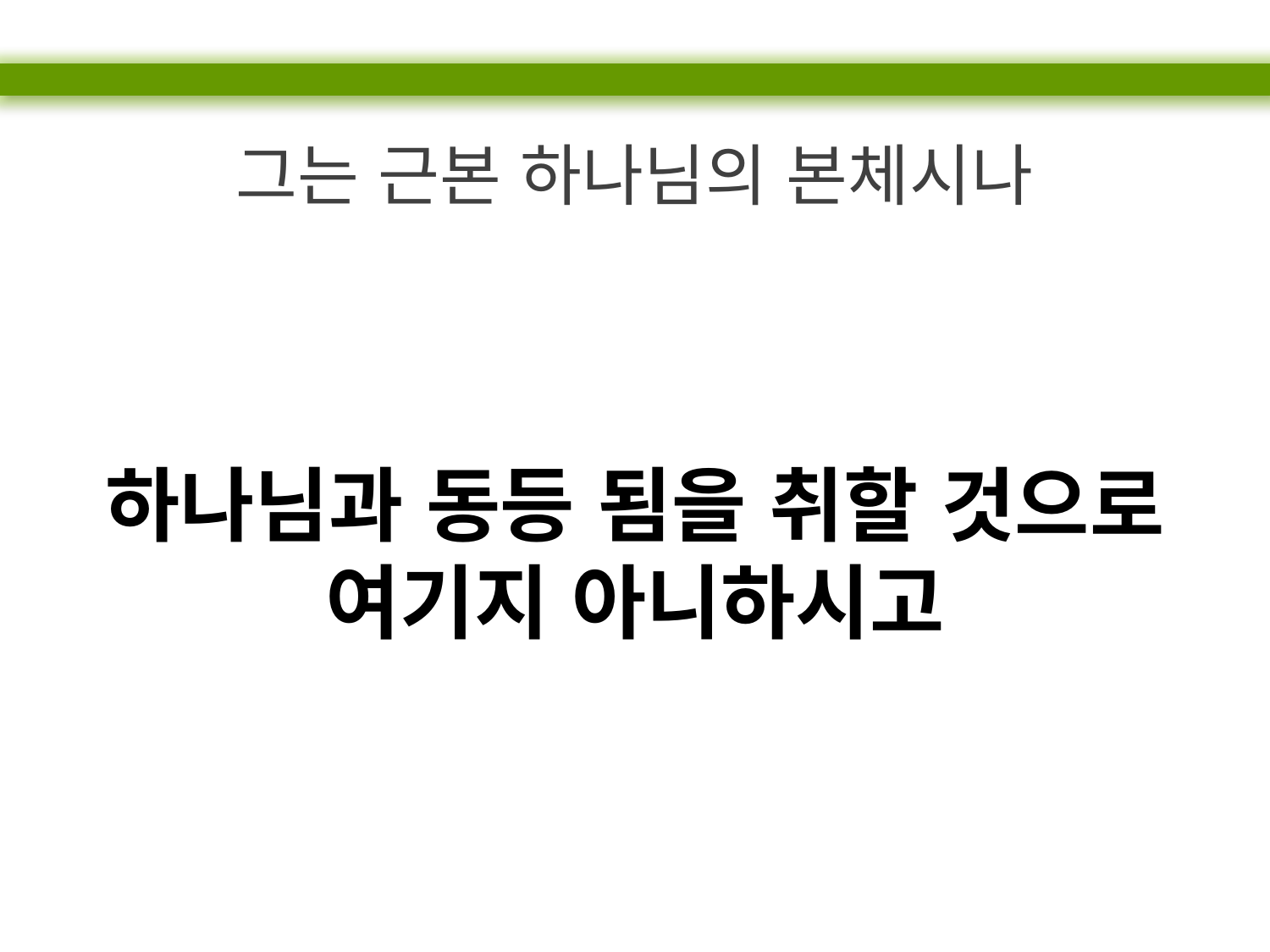

그는 근본 하나님의 본체시나
하나님과 동등 됨을 취할 것으로
여기지 아니하시고